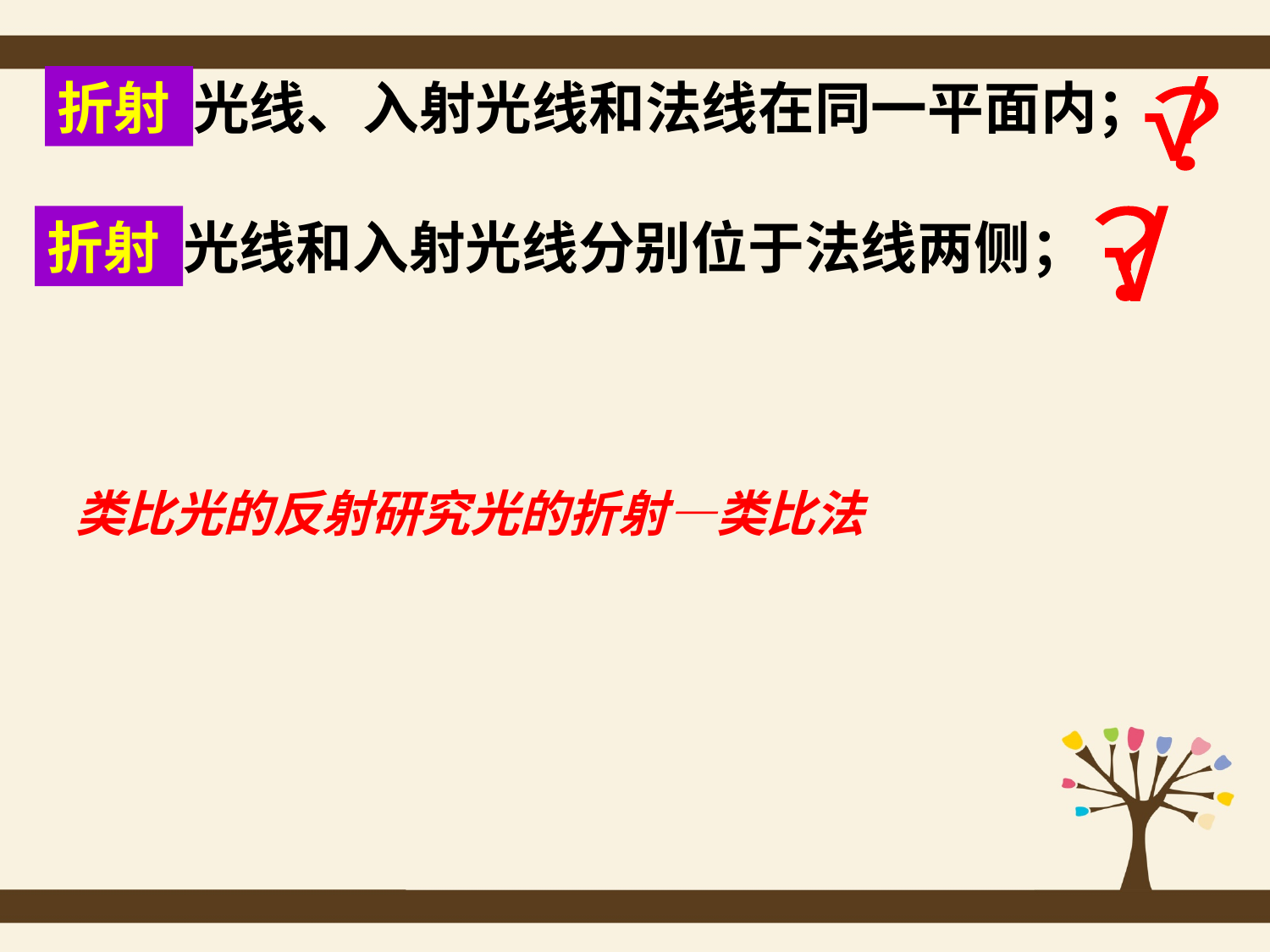

折射
反射光线、入射光线和法线在同一平面内；
√
？
折射
反射光线和入射光线分别位于法线两侧；
？
√
类比光的反射研究光的折射—类比法